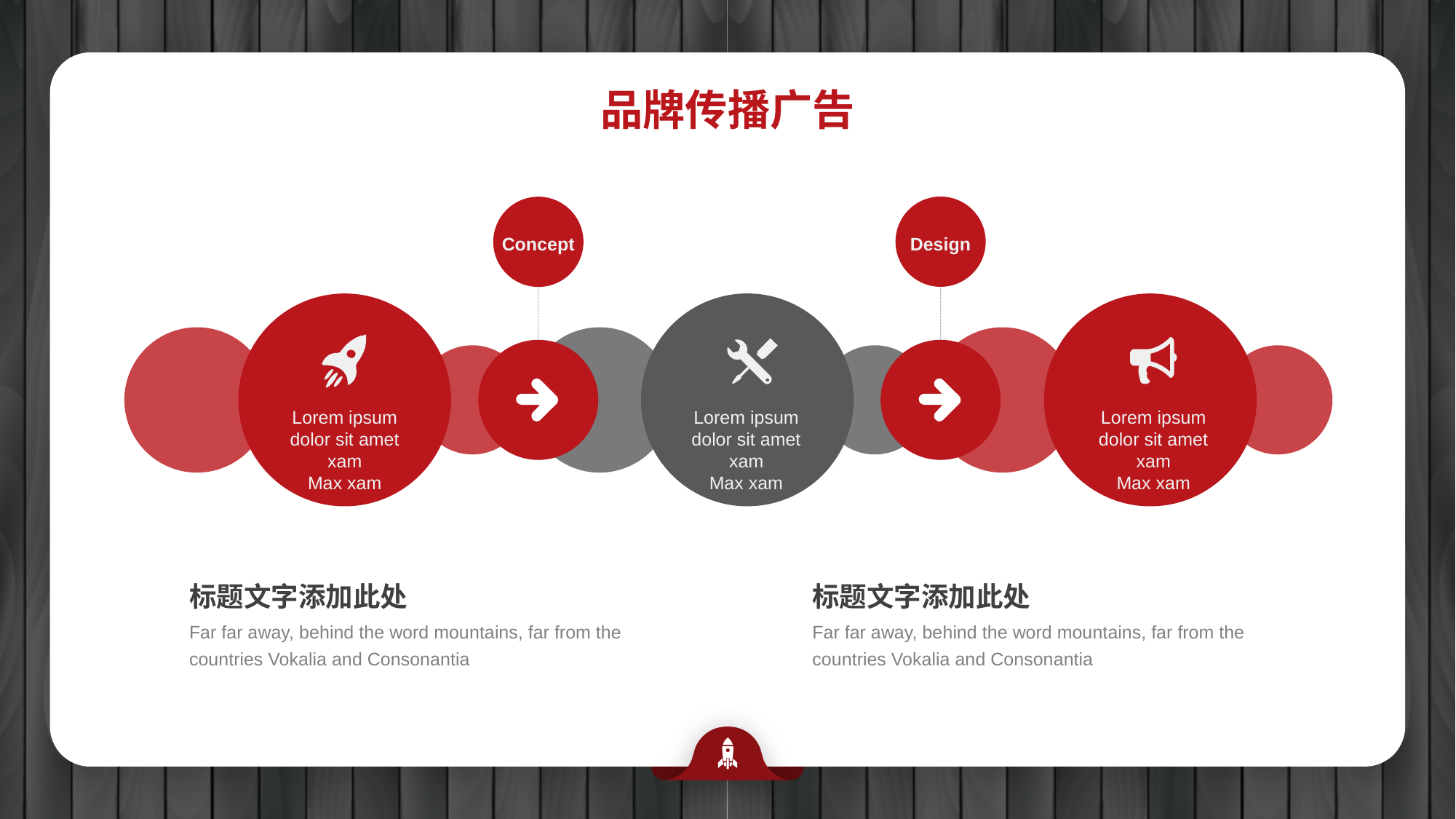

品牌传播广告

Concept
Design

Lorem ipsum dolor sit amet xam
Max xam
Lorem ipsum dolor sit amet xam
Max xam
Lorem ipsum dolor sit amet xam
Max xam
标题文字添加此处
Far far away, behind the word mountains, far from the countries Vokalia and Consonantia
标题文字添加此处
Far far away, behind the word mountains, far from the countries Vokalia and Consonantia